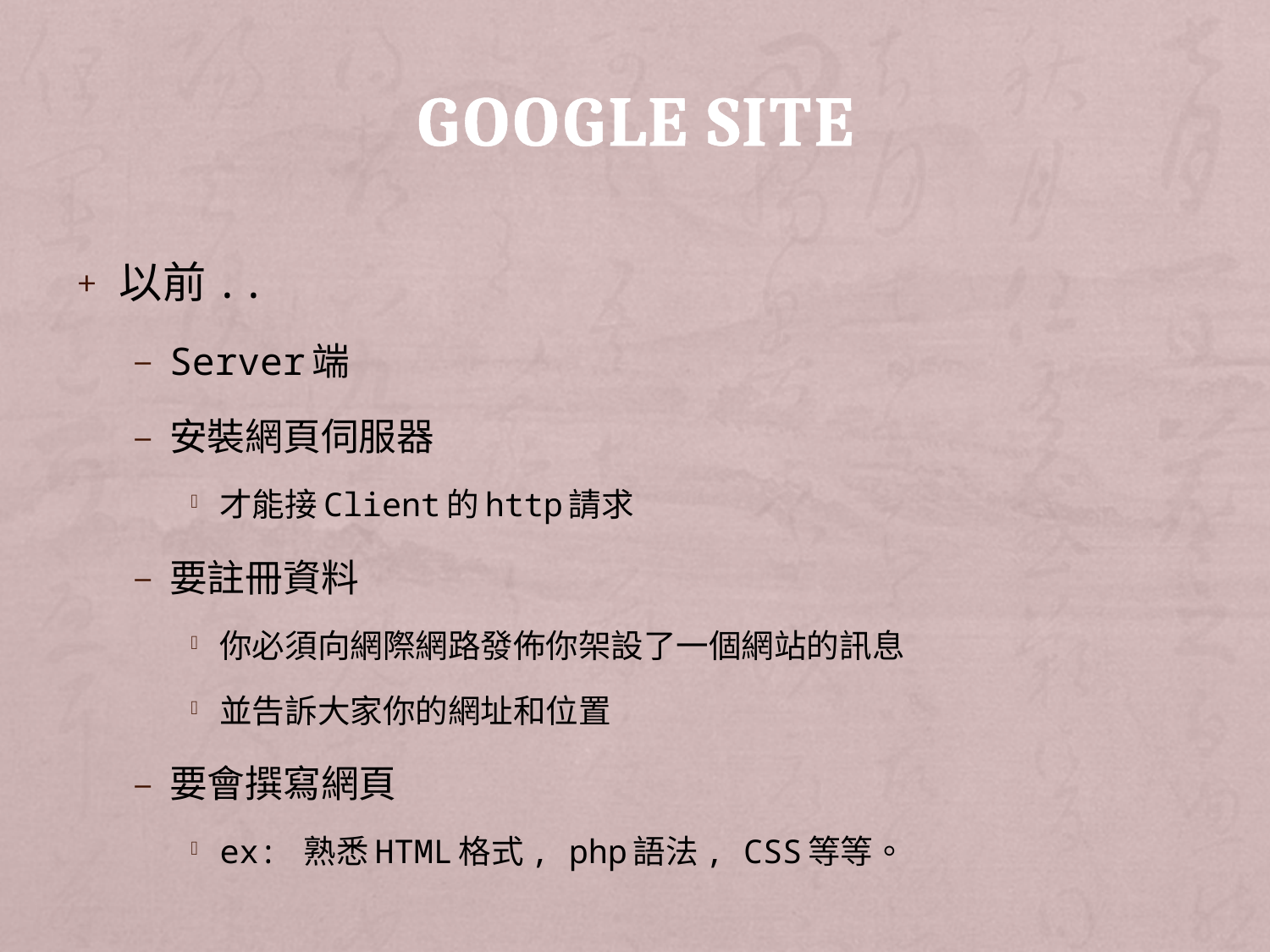

# Google site
以前..
Server端
安裝網頁伺服器
才能接Client的http請求
要註冊資料
你必須向網際網路發佈你架設了一個網站的訊息
並告訴大家你的網址和位置
要會撰寫網頁
ex: 熟悉HTML格式, php語法, CSS等等。